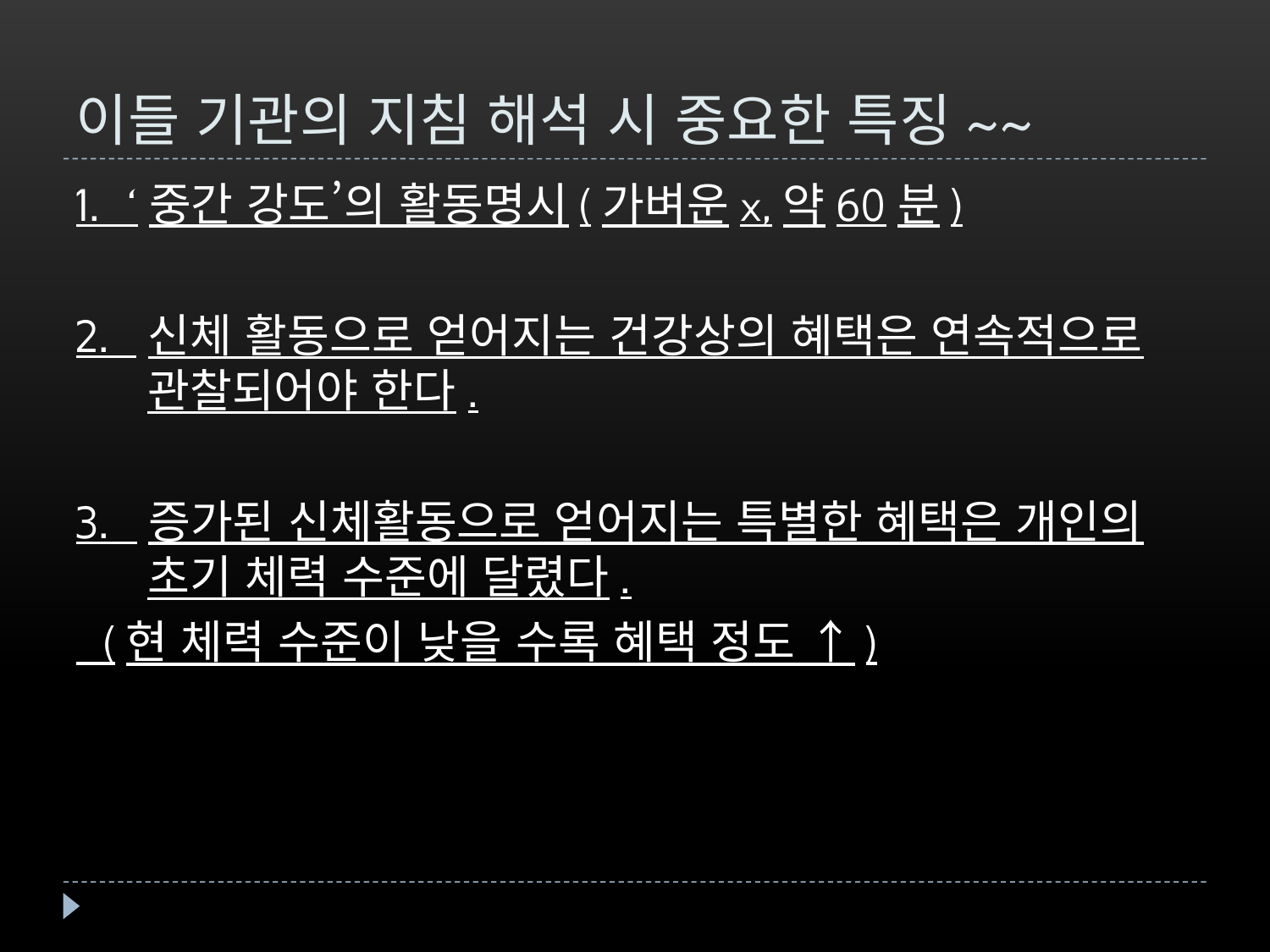

# 이들 기관의 지침 해석 시 중요한 특징~~
1.  ‘중간 강도’의 활동명시(가벼운x,약60분)

2.  신체 활동으로 얻어지는 건강상의 혜택은 연속적으로 관찰되어야 한다.

3.  증가된 신체활동으로 얻어지는 특별한 혜택은 개인의 초기 체력 수준에 달렸다.
  (현 체력 수준이 낮을 수록 혜택 정도 ↑)